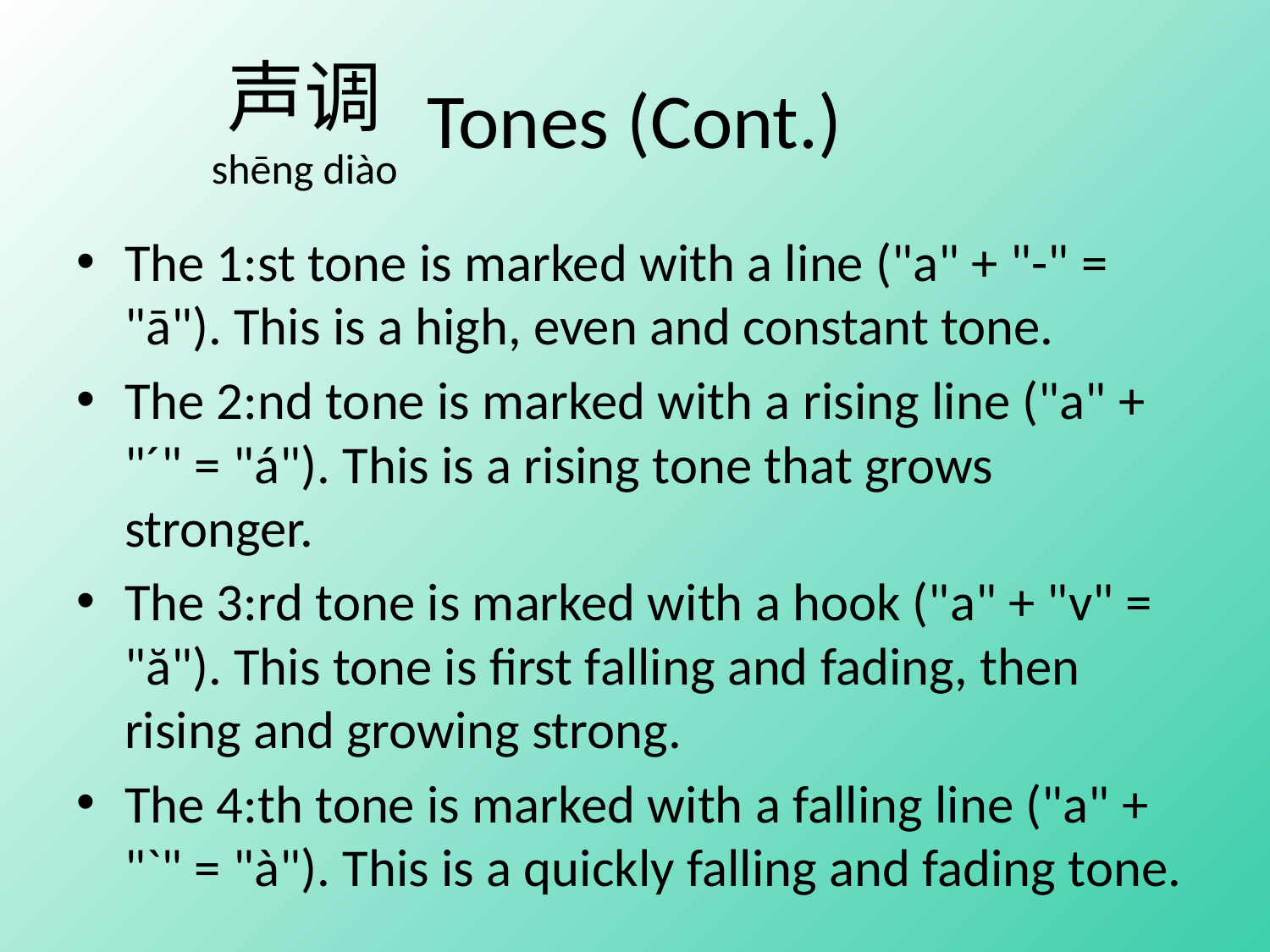

# Tones (Cont.)
声调
shēng diào
The 1:st tone is marked with a line ("a" + "-" = "ā"). This is a high, even and constant tone.
The 2:nd tone is marked with a rising line ("a" + "´" = "á"). This is a rising tone that grows stronger.
The 3:rd tone is marked with a hook ("a" + "v" = "ă"). This tone is first falling and fading, then rising and growing strong.
The 4:th tone is marked with a falling line ("a" + "`" = "à"). This is a quickly falling and fading tone.